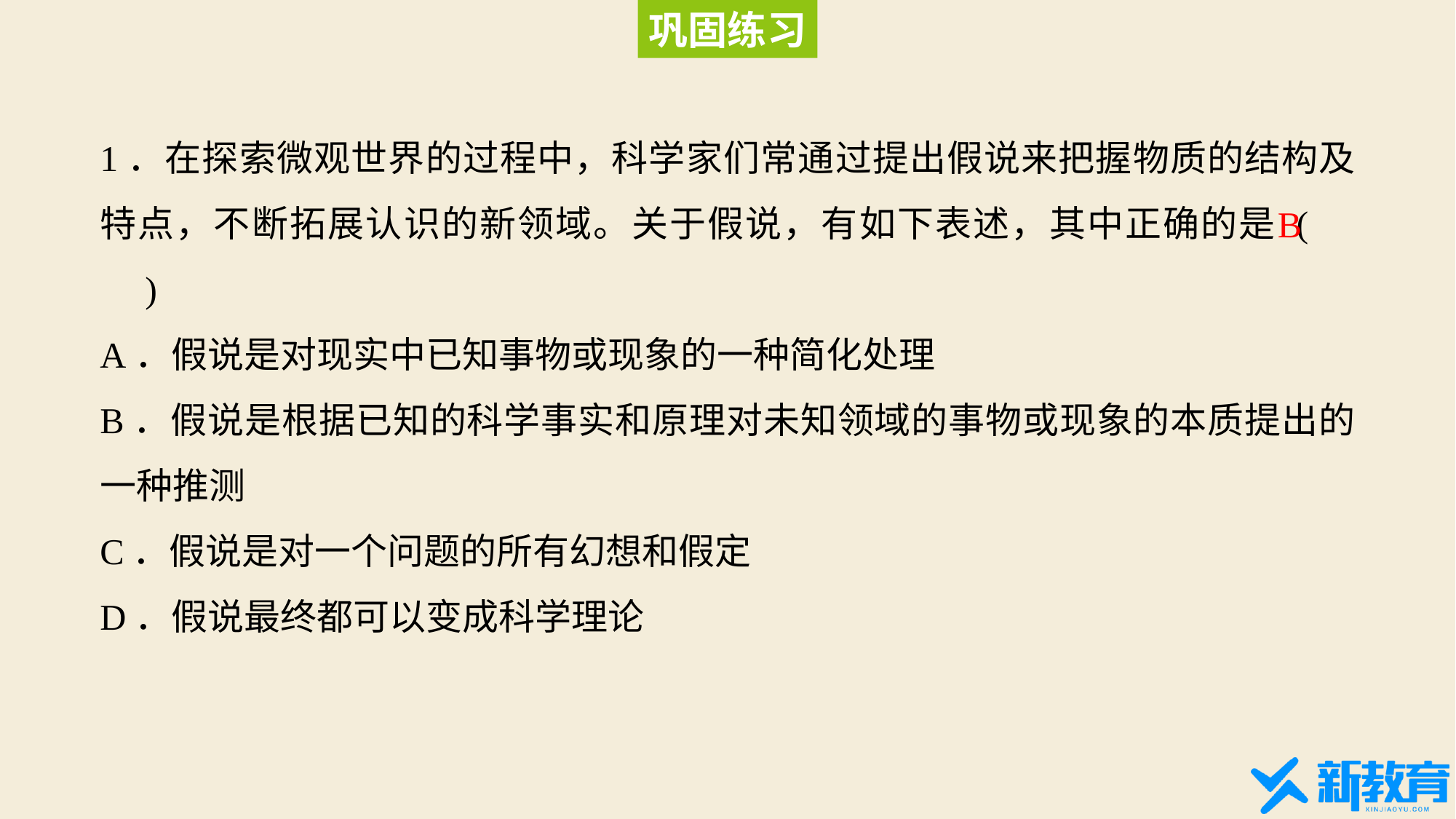

巩固练习
1．在探索微观世界的过程中，科学家们常通过提出假说来把握物质的结构及特点，不断拓展认识的新领域。关于假说，有如下表述，其中正确的是 (　　)
A．假说是对现实中已知事物或现象的一种简化处理
B．假说是根据已知的科学事实和原理对未知领域的事物或现象的本质提出的一种推测
C．假说是对一个问题的所有幻想和假定
D．假说最终都可以变成科学理论
B